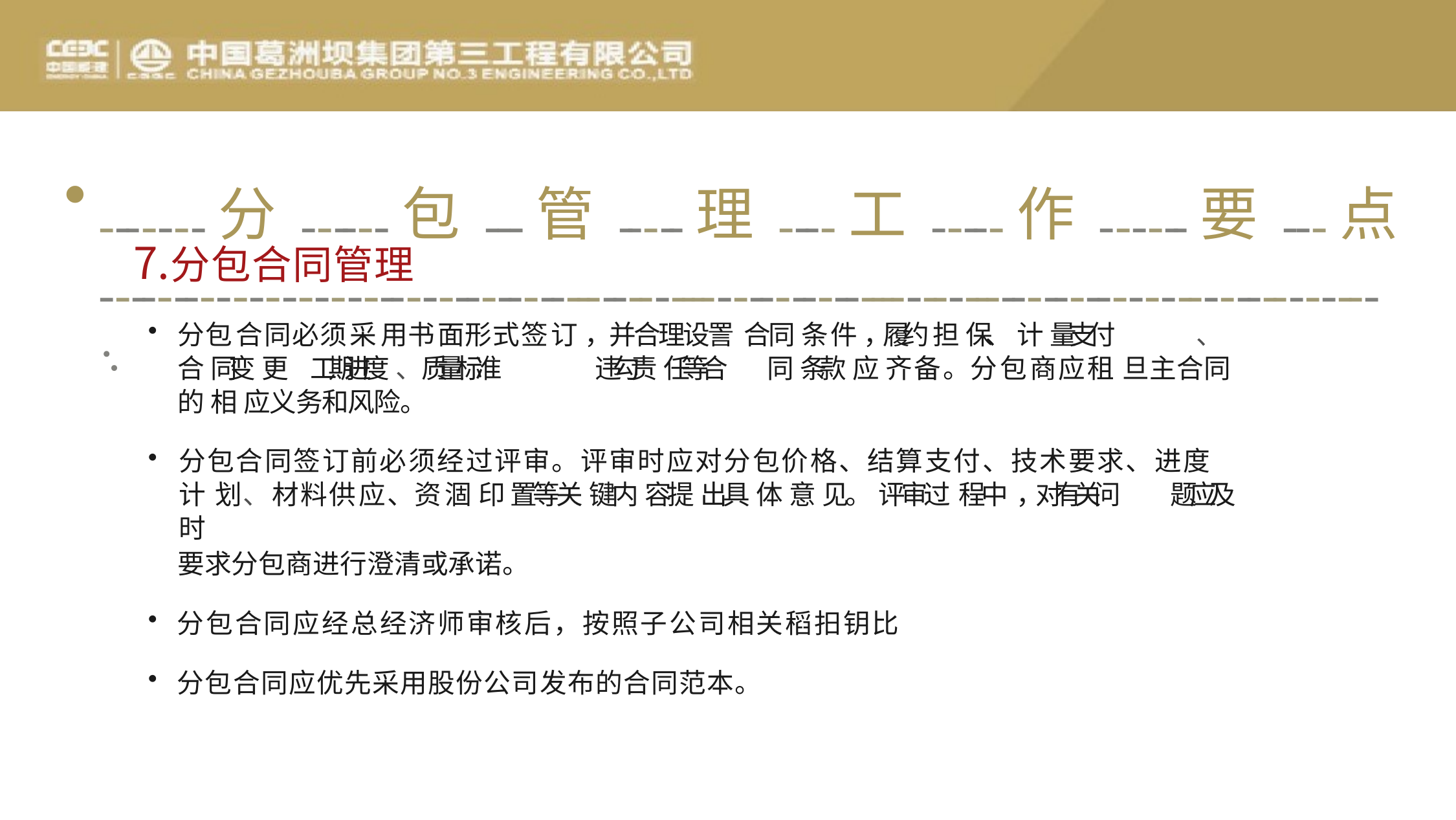

# -------分------包---管-----理----工-----作------要---点 ------------------------------------------------------------------------------------------·.
分包合同管理
分包合同必须采用书面形式签订 ，并合理设詈 合同 条件 ，履约   担 保、  计 量支付	、 合 同 变 更	工 期  进 度 、 质  量 标准	违 勾 责 任 等合	同 条款 应 齐备。分包商应租 旦主合同的 相 应义务和风险。

分包合同签订前必须经过评审。评审时应对分包价格、结算支付、技术要求、进度计 划、材料供应、资涸印置等关 键内 容提 出具 体 意 见。 评审过  程中  ，对有关问	题应及时
要求分包商进行澄清或承诺。

分包合同应经总经济师审核后，按照子公司相关稻抇钥比

分包合同应优先采用股份公司发布的合同范本。